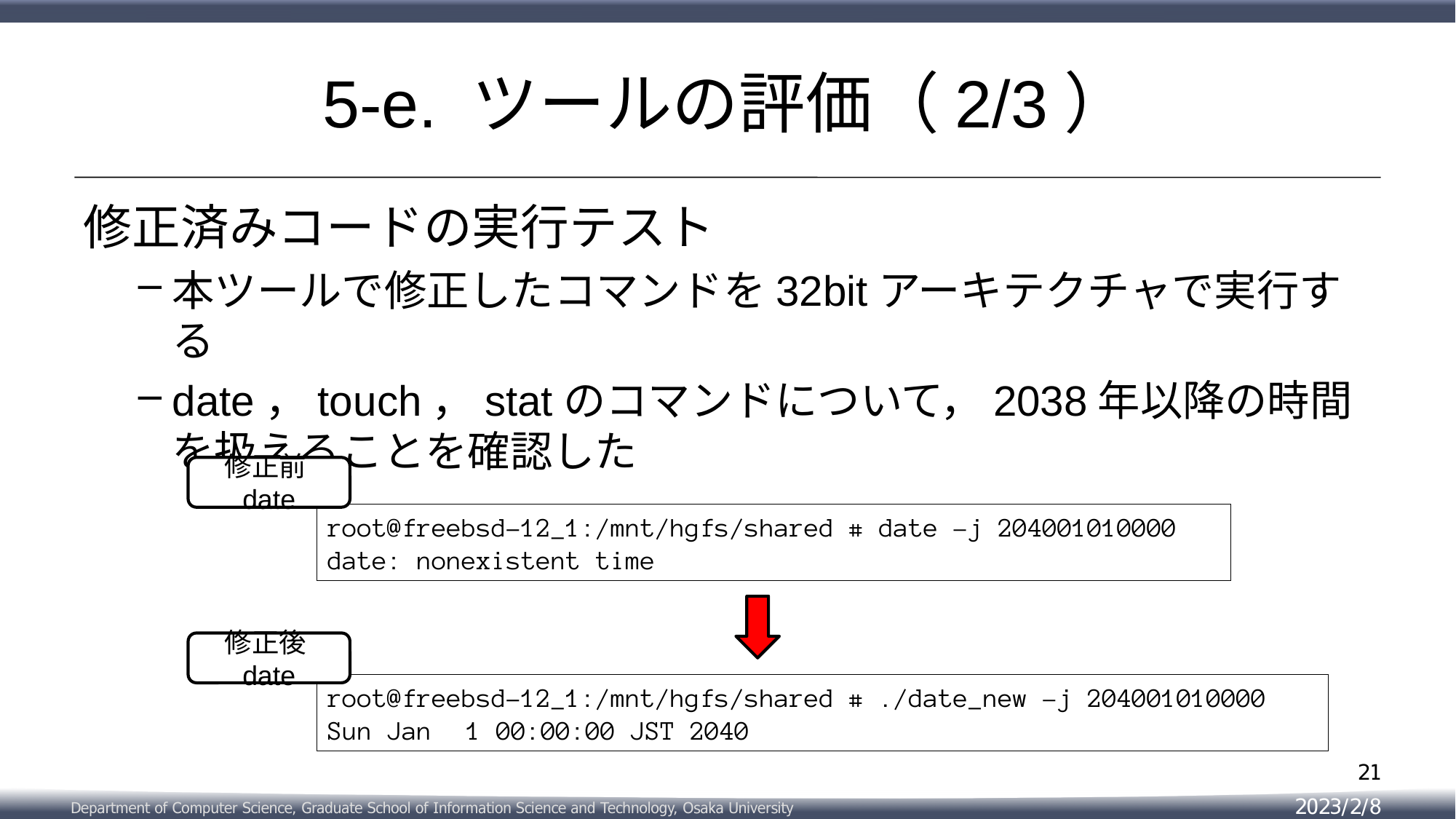

# 5-e. ツールの評価（2/3）
修正済みコードの実行テスト
本ツールで修正したコマンドを32bitアーキテクチャで実行する
date，touch，statのコマンドについて，2038年以降の時間を扱えることを確認した
修正前date
root@freebsd-12_1:/mnt/hgfs/shared # date –j 204001010000
date: nonexistent time

修正後date
root@freebsd-12_1:/mnt/hgfs/shared # ./date_new –j 204001010000
Sun Jan	  1 00:00:00 JST 2040
21
2023/2/8